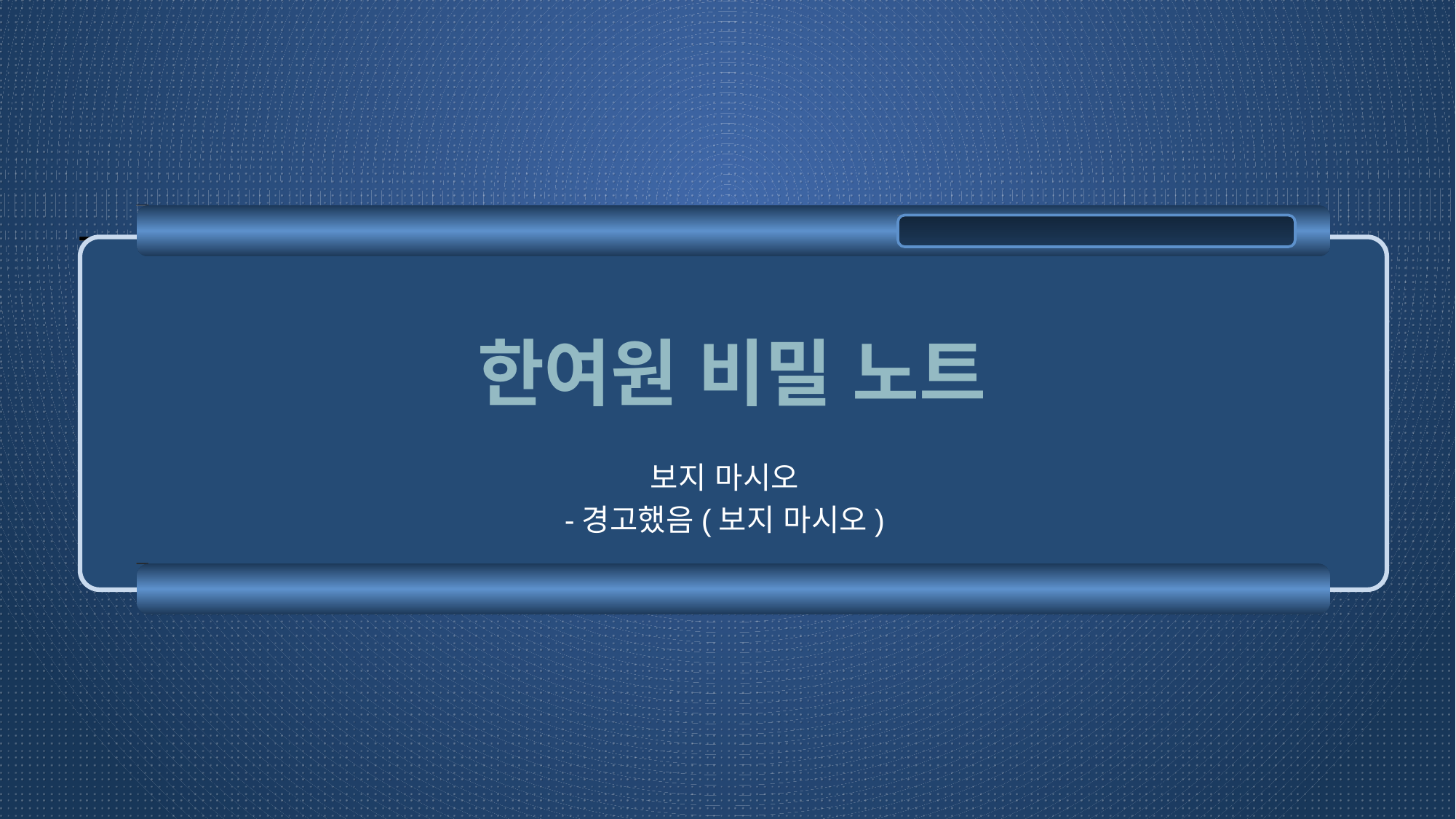

# 한여원 비밀 노트
보지 마시오
-경고했음(보지 마시오)